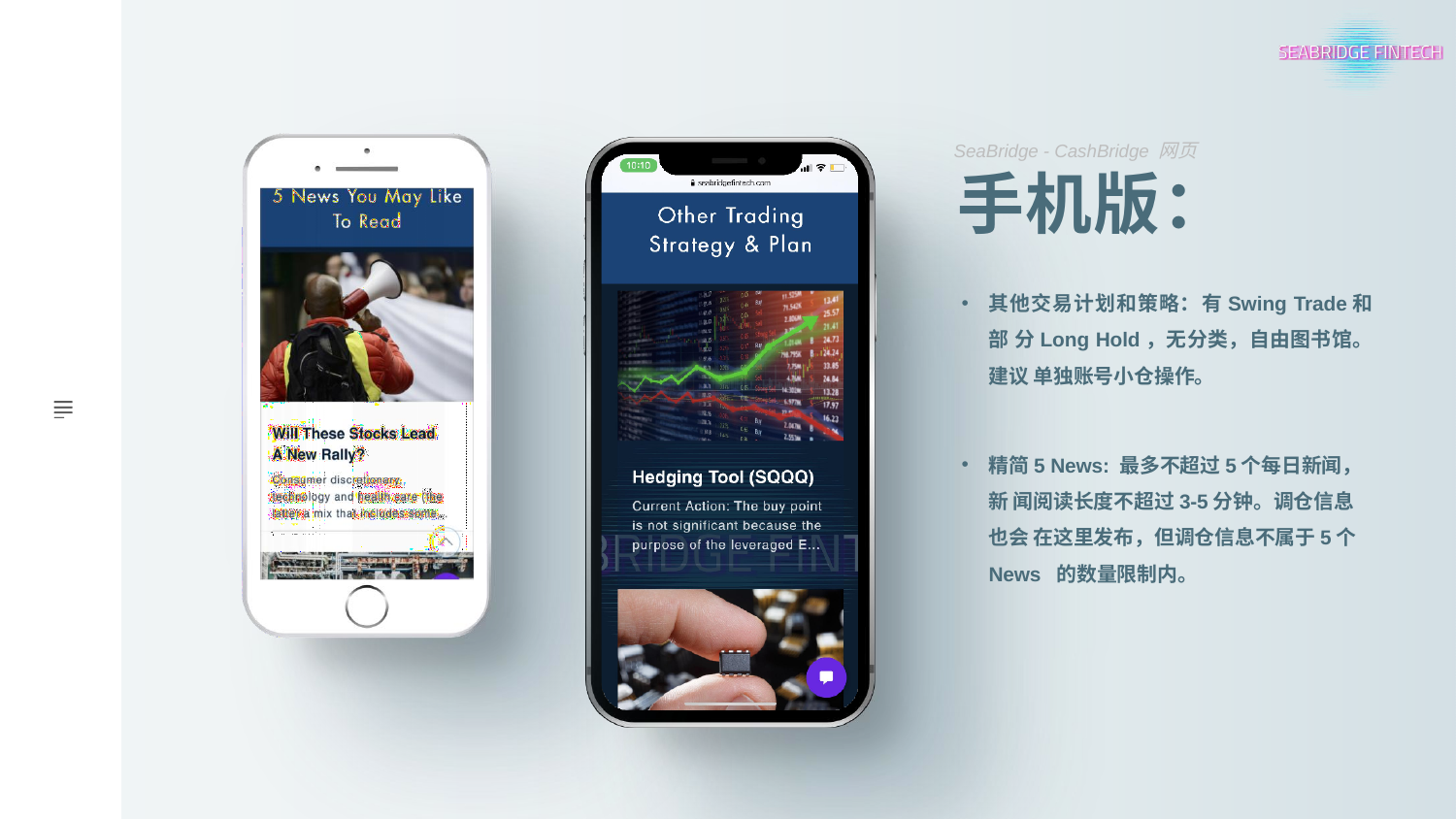

SeaBridge - CashBridge 网页

# 手机版：

其他交易计划和策略：有Swing Trade和部 分Long Hold，无分类，自由图书馆。建议 单独账号小仓操作。

精简5 News: 最多不超过5个每日新闻，新 闻阅读长度不超过3-5分钟。调仓信息也会 在这里发布，但调仓信息不属于5个News  的数量限制内。